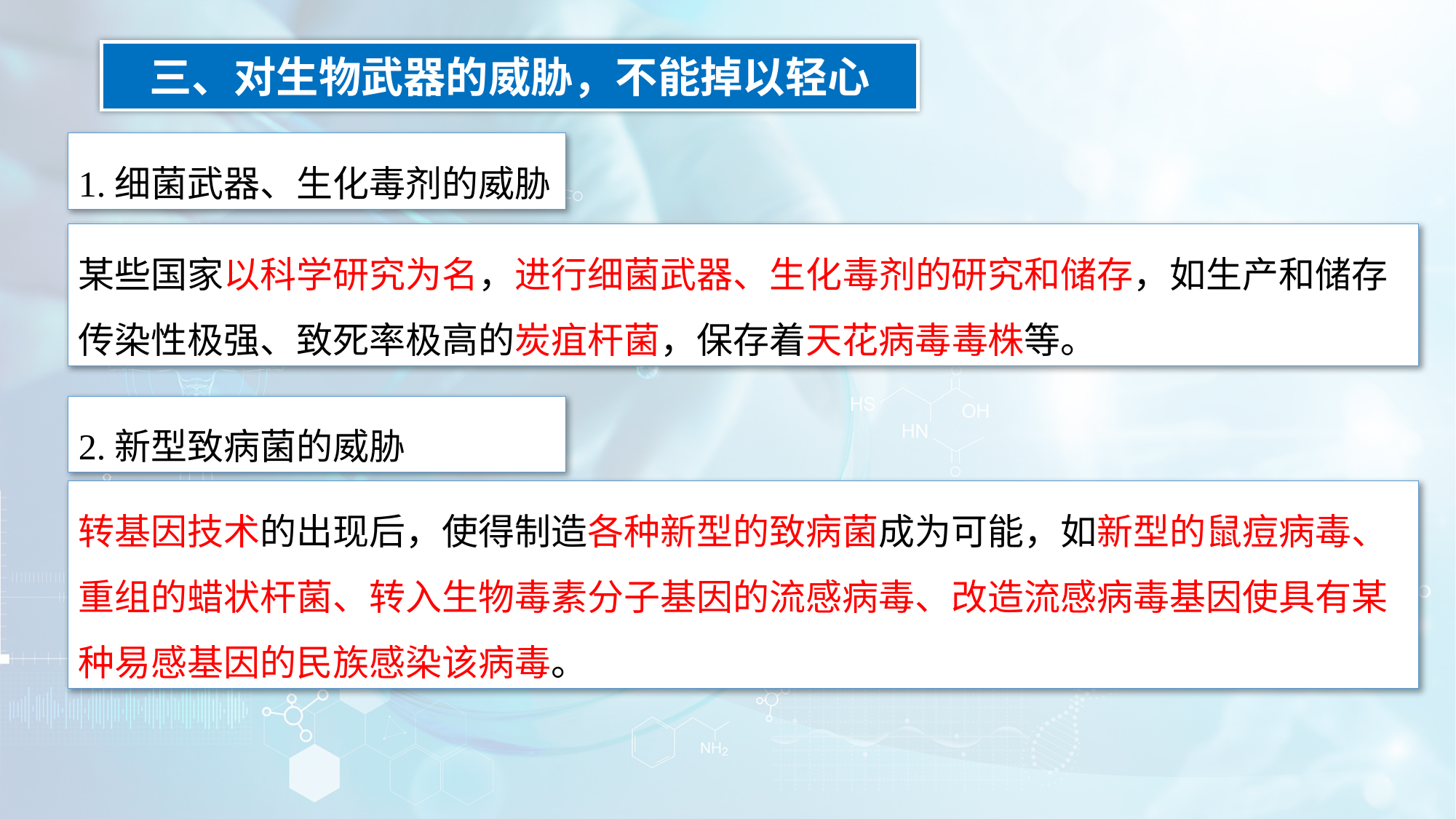

三、对生物武器的威胁，不能掉以轻心
1.细菌武器、生化毒剂的威胁
某些国家以科学研究为名，进行细菌武器、生化毒剂的研究和储存，如生产和储存传染性极强、致死率极高的炭疽杆菌，保存着天花病毒毒株等。
2.新型致病菌的威胁
转基因技术的出现后，使得制造各种新型的致病菌成为可能，如新型的鼠痘病毒、重组的蜡状杆菌、转入生物毒素分子基因的流感病毒、改造流感病毒基因使具有某种易感基因的民族感染该病毒。